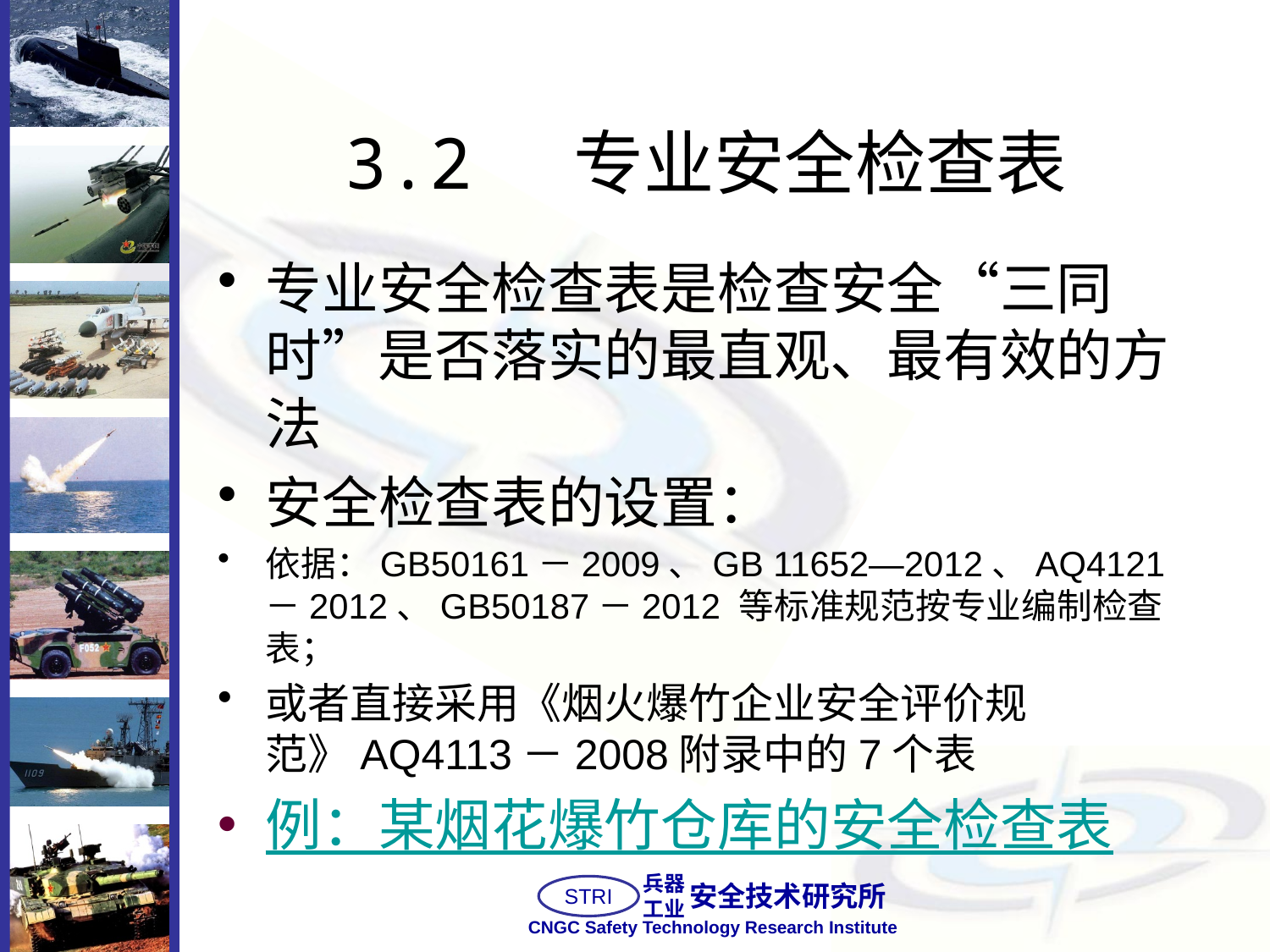

# 3.2  专业安全检查表
专业安全检查表是检查安全“三同时”是否落实的最直观、最有效的方法
安全检查表的设置：
依据：GB50161－2009、GB 11652—2012、AQ4121－2012、GB50187－2012 等标准规范按专业编制检查表；
或者直接采用《烟火爆竹企业安全评价规范》AQ4113－2008附录中的7个表
例：某烟花爆竹仓库的安全检查表